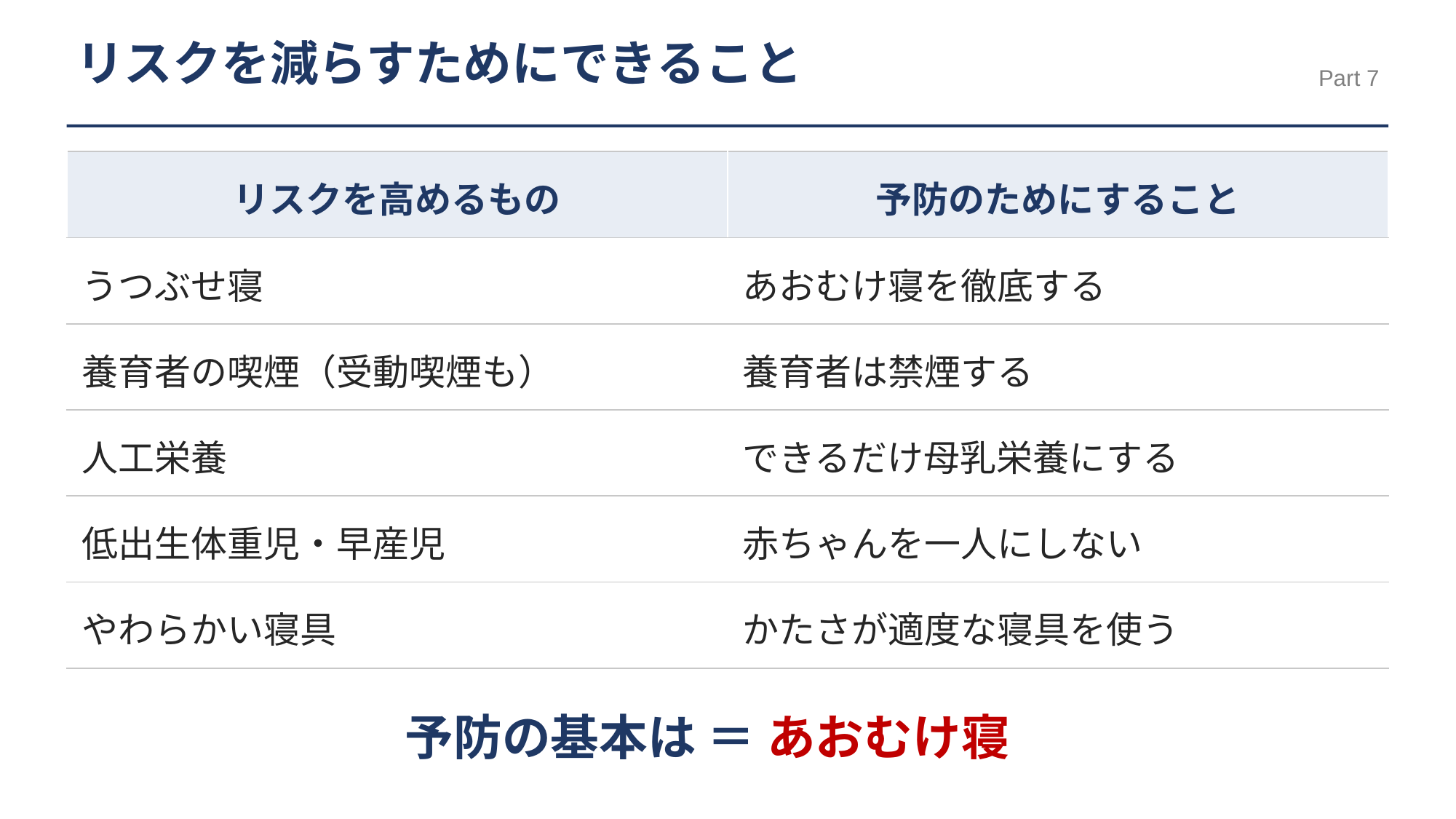

リスクを減らすためにできること
Part 7

| リスクを高めるもの | 予防のためにすること |
| --- | --- |
| うつぶせ寝 | あおむけ寝を徹底する |
| 養育者の喫煙（受動喫煙も） | 養育者は禁煙する |
| 人工栄養 | できるだけ母乳栄養にする |
| 低出生体重児・早産児 | 赤ちゃんを一人にしない |
| やわらかい寝具 | かたさが適度な寝具を使う |
予防の基本は ＝ あおむけ寝